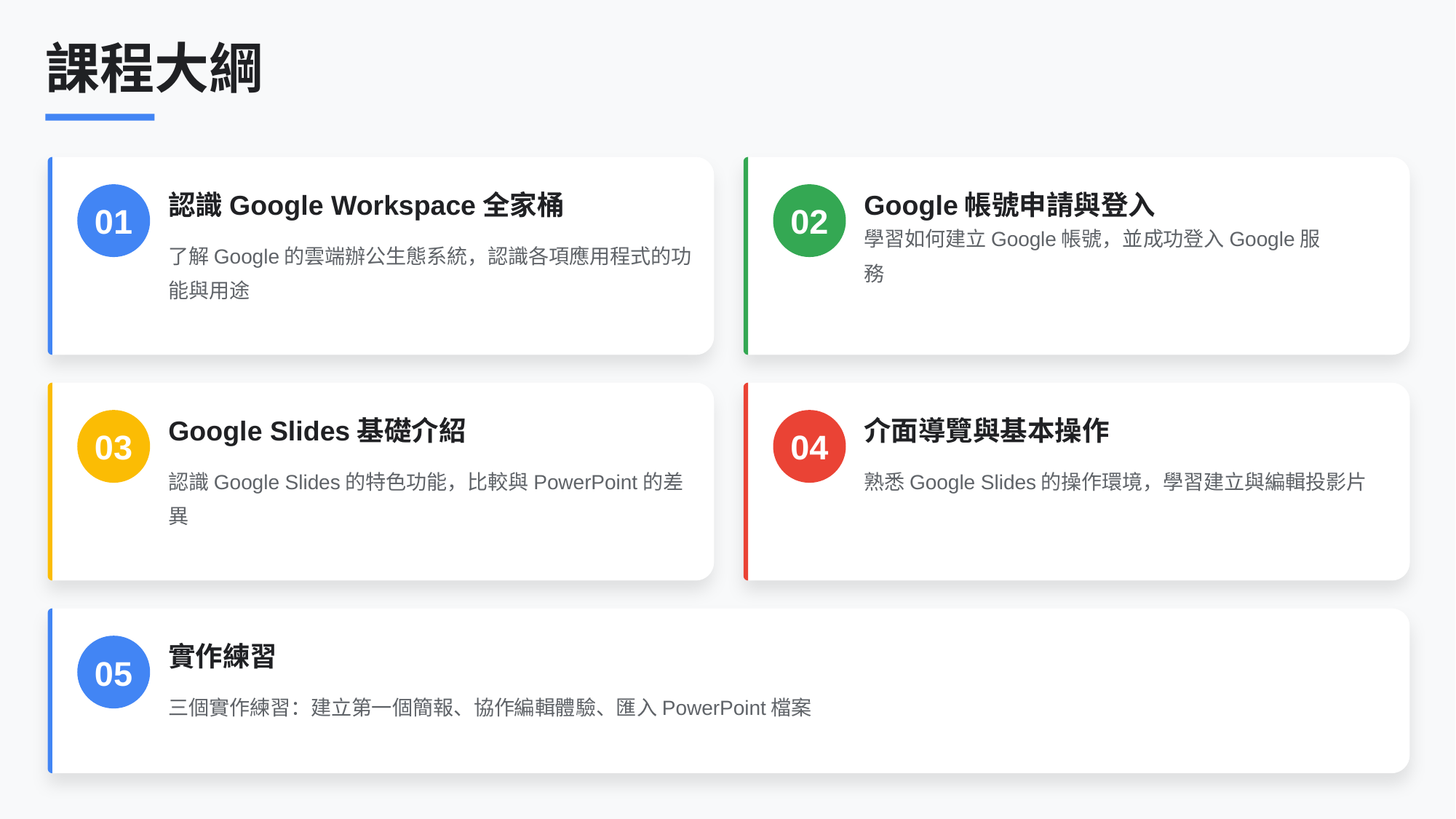

課程大綱

01

認識Google Workspace全家桶
02

Google帳號申請與登入
了解Google的雲端辦公生態系統，認識各項應用程式的功能與用途
學習如何建立Google帳號，並成功登入Google服務

03

Google Slides基礎介紹
04

介面導覽與基本操作
認識Google Slides的特色功能，比較與PowerPoint的差異
熟悉Google Slides的操作環境，學習建立與編輯投影片

05

實作練習
三個實作練習：建立第一個簡報、協作編輯體驗、匯入PowerPoint檔案